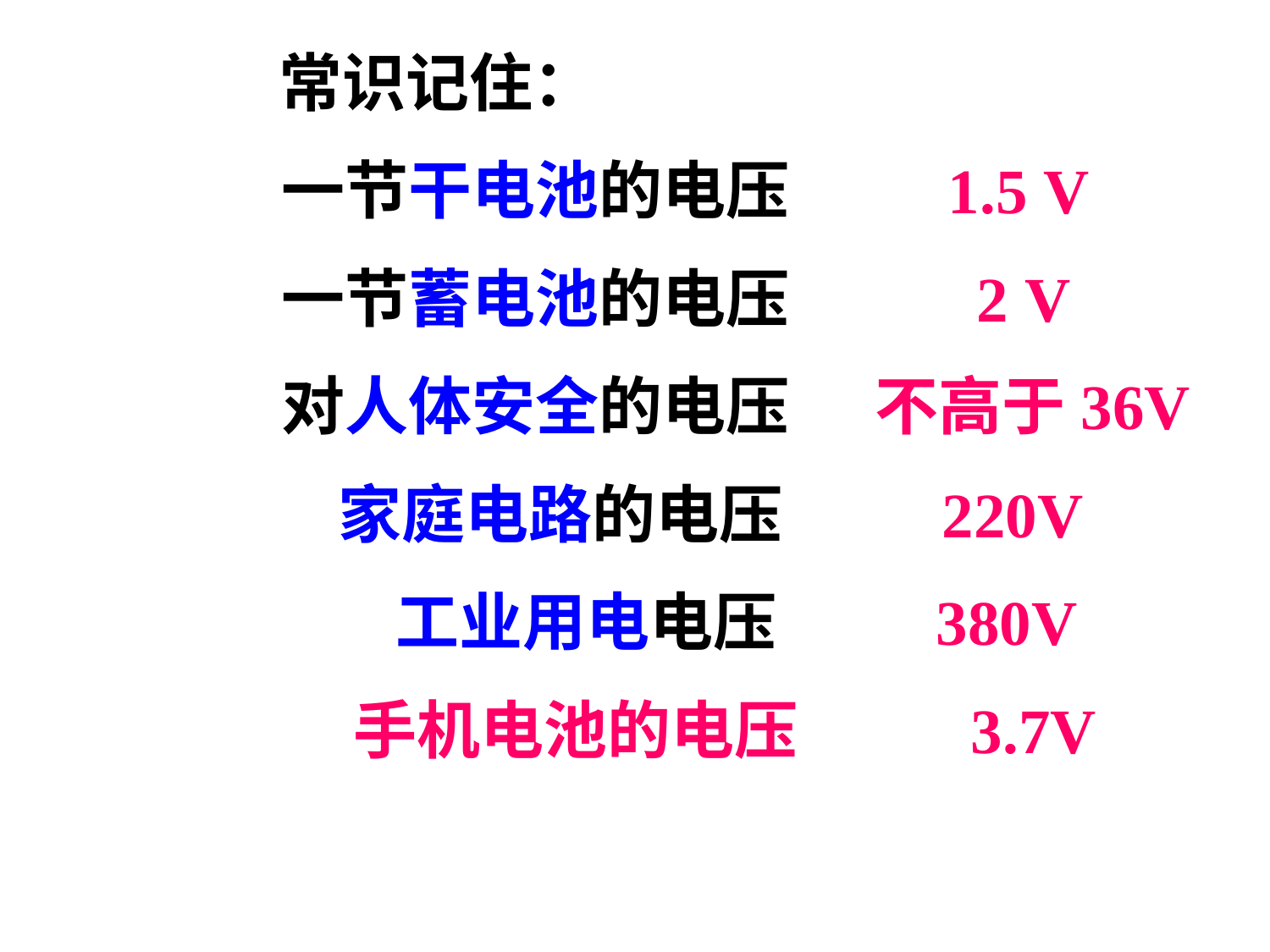

常识记住：
           一节干电池的电压          1.5 V
           一节蓄电池的电压            2 V
           对人体安全的电压      不高于36V
               家庭电路的电压          220V
                   工业用电电压          380V
                手机电池的电压           3.7V